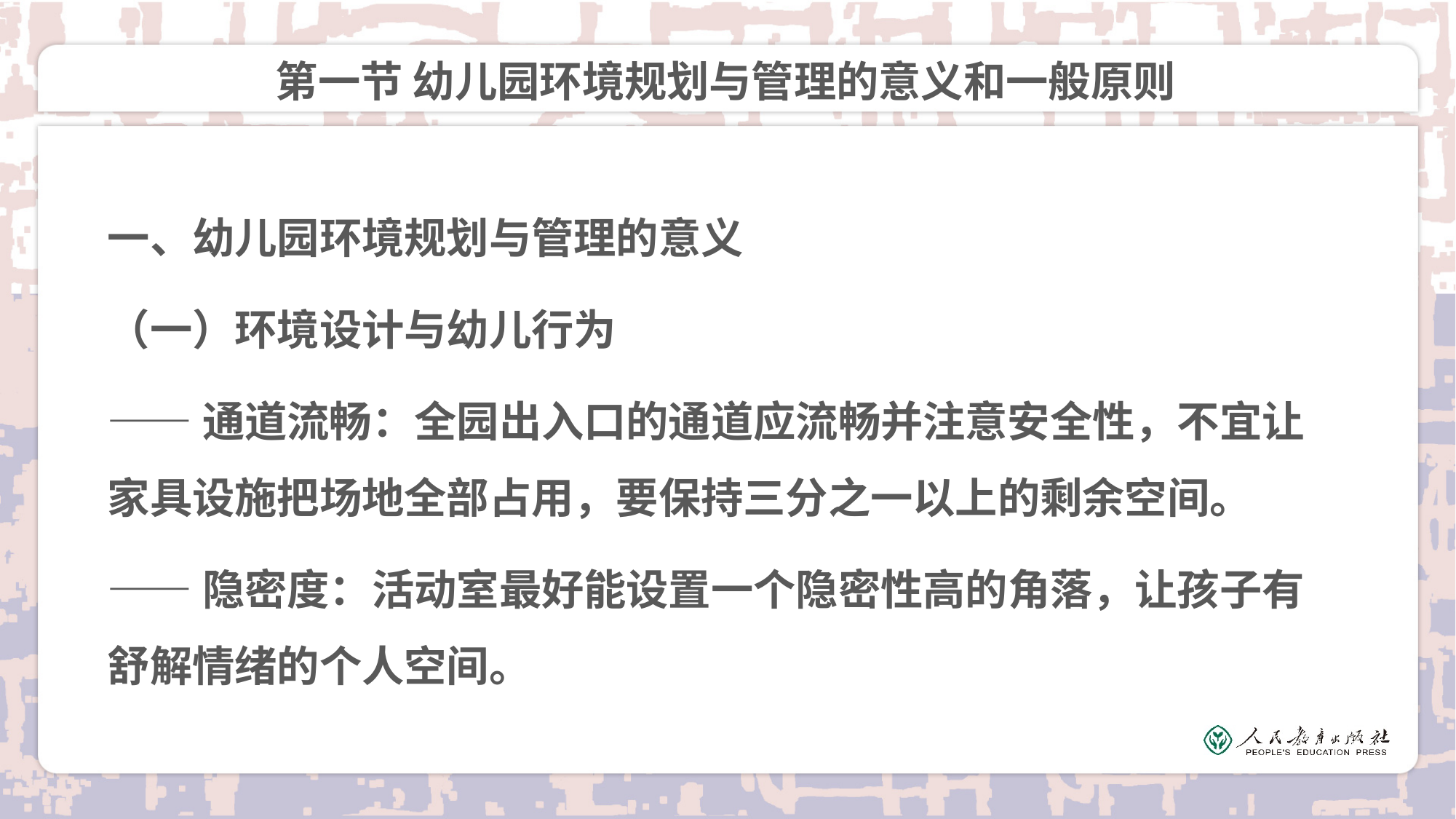

# 第一节 幼儿园环境规划与管理的意义和一般原则
一、幼儿园环境规划与管理的意义
（一）环境设计与幼儿行为
——通道流畅：全园出入口的通道应流畅并注意安全性，不宜让家具设施把场地全部占用，要保持三分之一以上的剩余空间。
——隐密度：活动室最好能设置一个隐密性高的角落，让孩子有舒解情绪的个人空间。